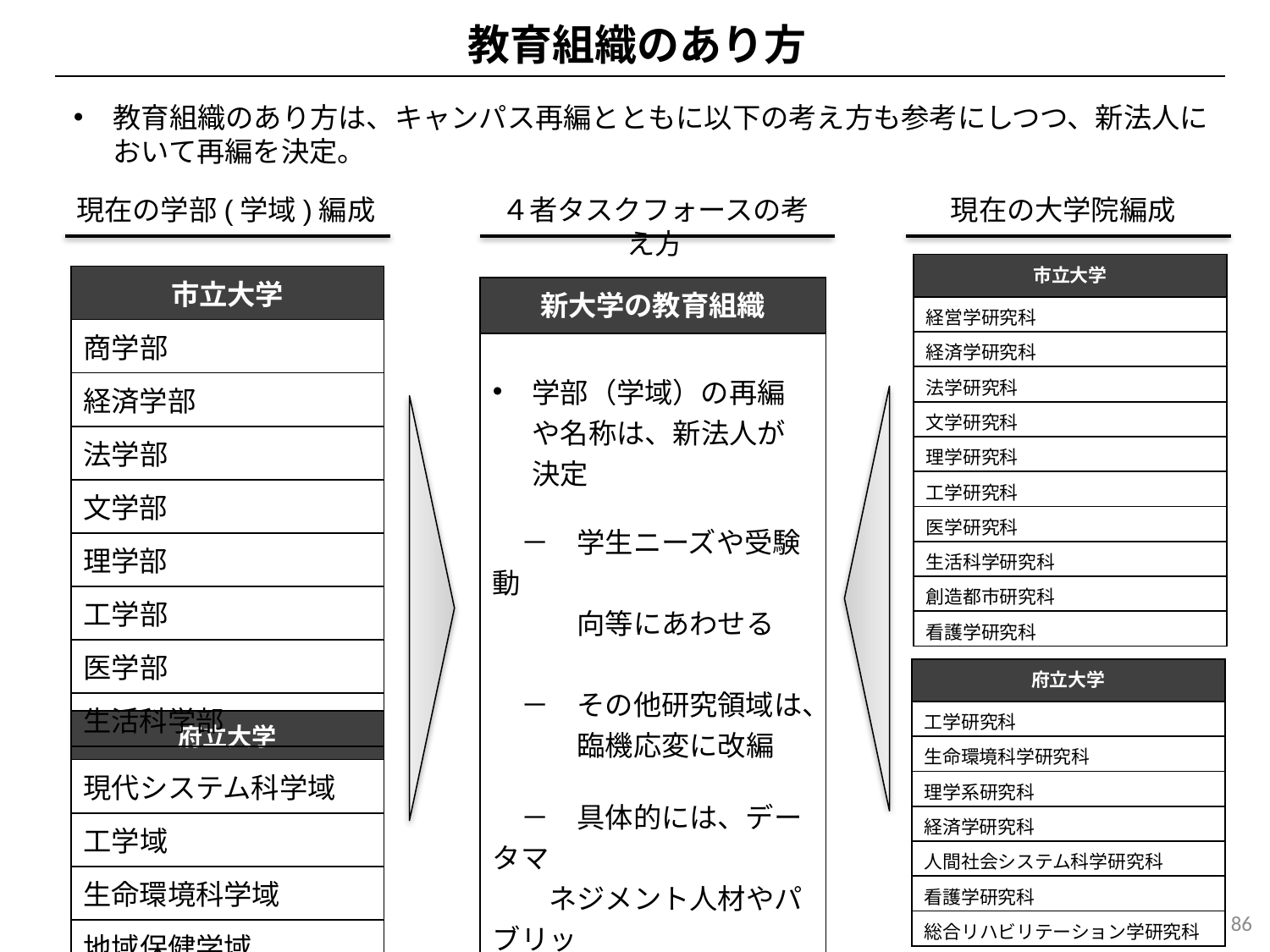

教育組織のあり方
教育組織のあり方は、キャンパス再編とともに以下の考え方も参考にしつつ、新法人において再編を決定。
現在の学部(学域)編成
４者タスクフォースの考え方
現在の大学院編成
| 市立大学 |
| --- |
| 経営学研究科 |
| 経済学研究科 |
| 法学研究科 |
| 文学研究科 |
| 理学研究科 |
| 工学研究科 |
| 医学研究科 |
| 生活科学研究科 |
| 創造都市研究科 |
| 看護学研究科 |
| 市立大学 |
| --- |
| 商学部 |
| 経済学部 |
| 法学部 |
| 文学部 |
| 理学部 |
| 工学部 |
| 医学部 |
| 生活科学部 |
| 新大学の教育組織 |
| --- |
| 学部（学域）の再編や名称は、新法人が決定 　－　学生ニーズや受験動 　　　向等にあわせる 　 　－　その他研究領域は、 　　　臨機応変に改編 　－　具体的には、データマ 　　ネジメント人材やパブリッ 　　クヘルス系人材の育成な 　　ど、新大学の戦略領域を 　　配慮した中長期的な計 　　画を立てる |

| 府立大学 |
| --- |
| 工学研究科 |
| 生命環境科学研究科 |
| 理学系研究科 |
| 経済学研究科 |
| 人間社会システム科学研究科 |
| 看護学研究科 |
| 総合リハビリテーション学研究科 |
| 府立大学 |
| --- |
| 現代システム科学域 |
| 工学域 |
| 生命環境科学域 |
| 地域保健学域 |
86